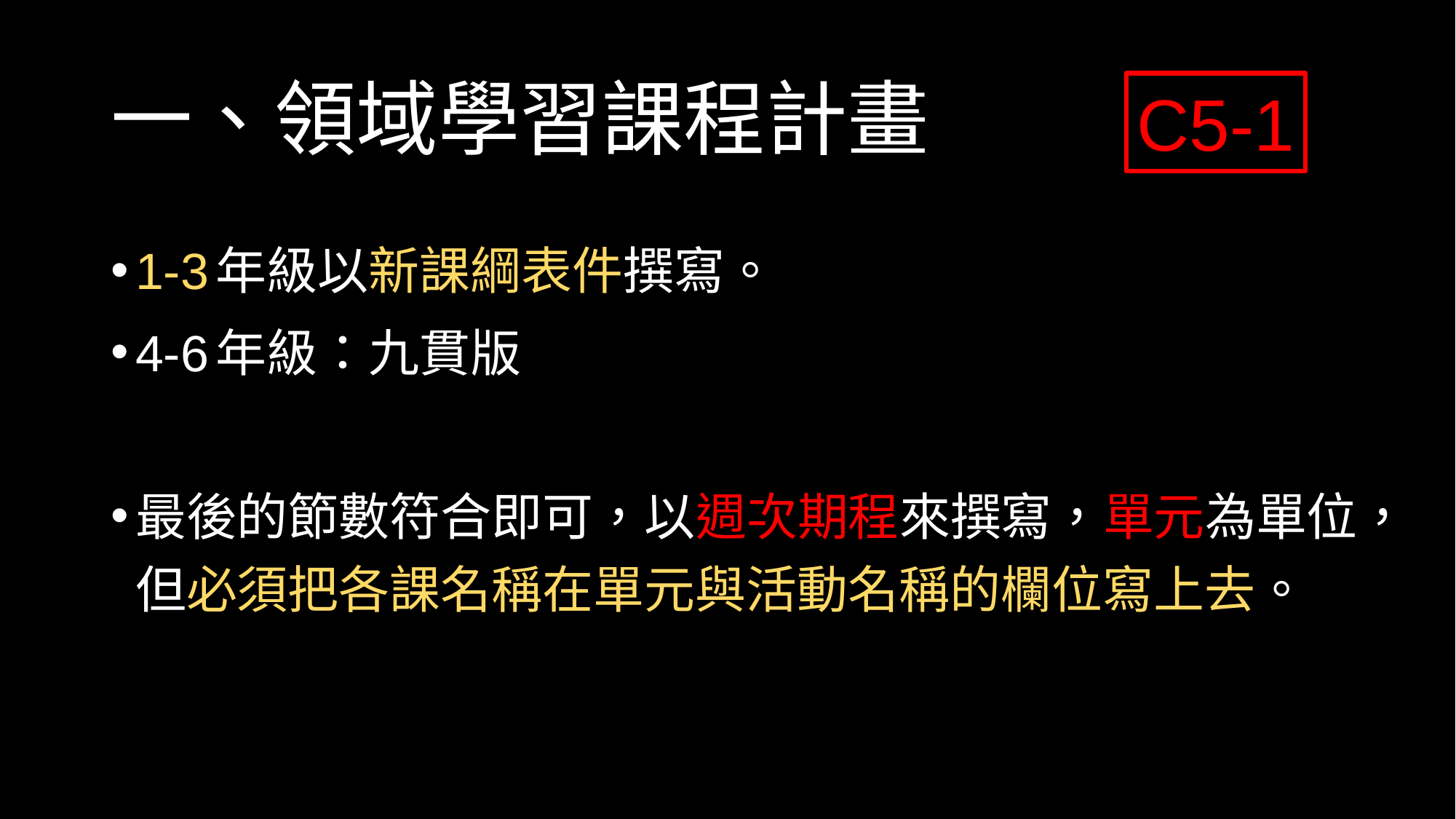

# 一、領域學習課程計畫
C5-1
1-3年級以新課綱表件撰寫。
4-6年級：九貫版

最後的節數符合即可，以週次期程來撰寫，單元為單位，但必須把各課名稱在單元與活動名稱的欄位寫上去。